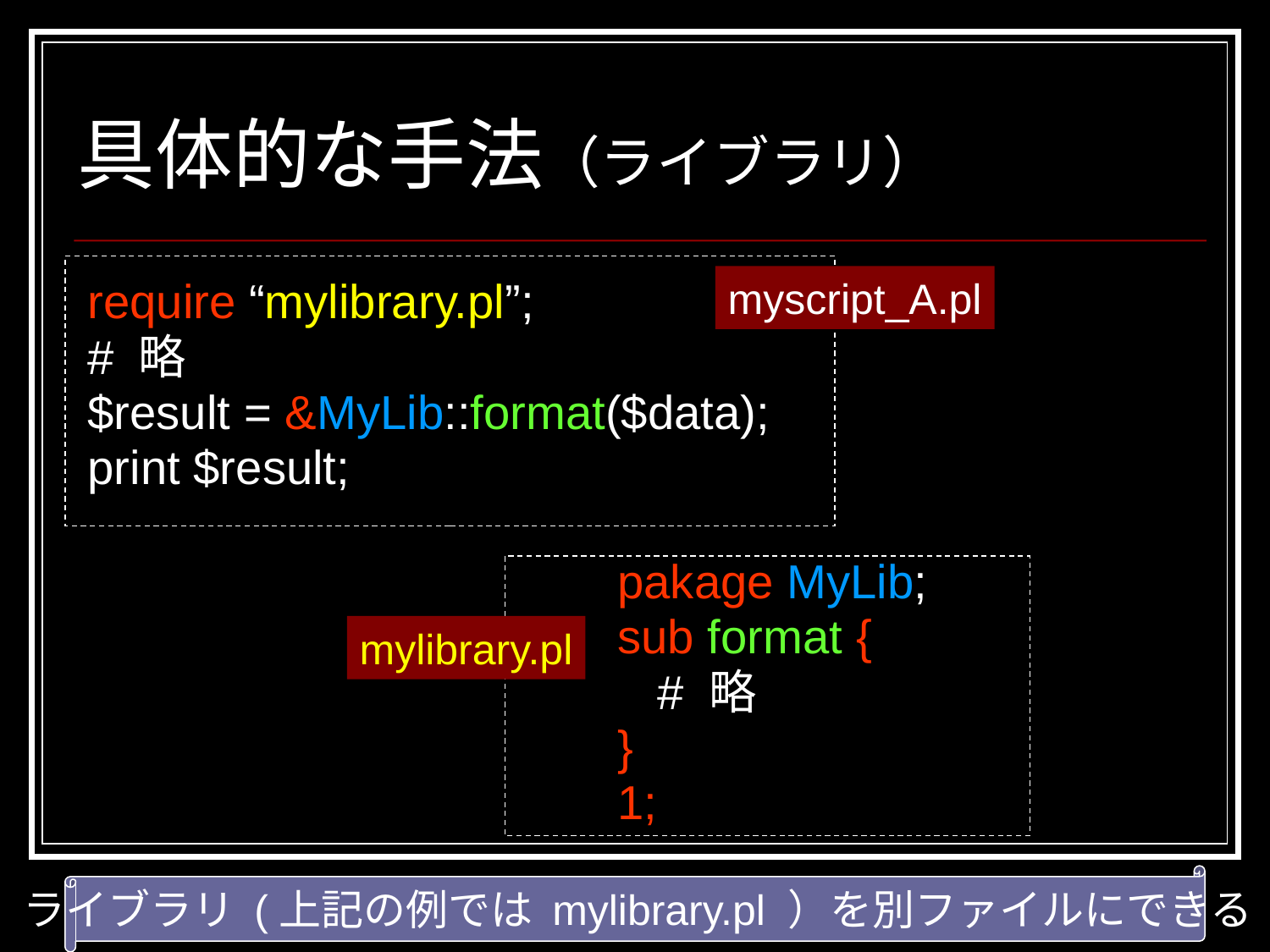

# 具体的な手法（ライブラリ）

myscript_A.pl
require “mylibrary.pl”;
# 略
$result = &MyLib::format($data);
print $result;

pakage MyLib;
sub format {
   # 略
}
1;
mylibrary.pl
ライブラリ (上記の例では mylibrary.pl ）を別ファイルにできる